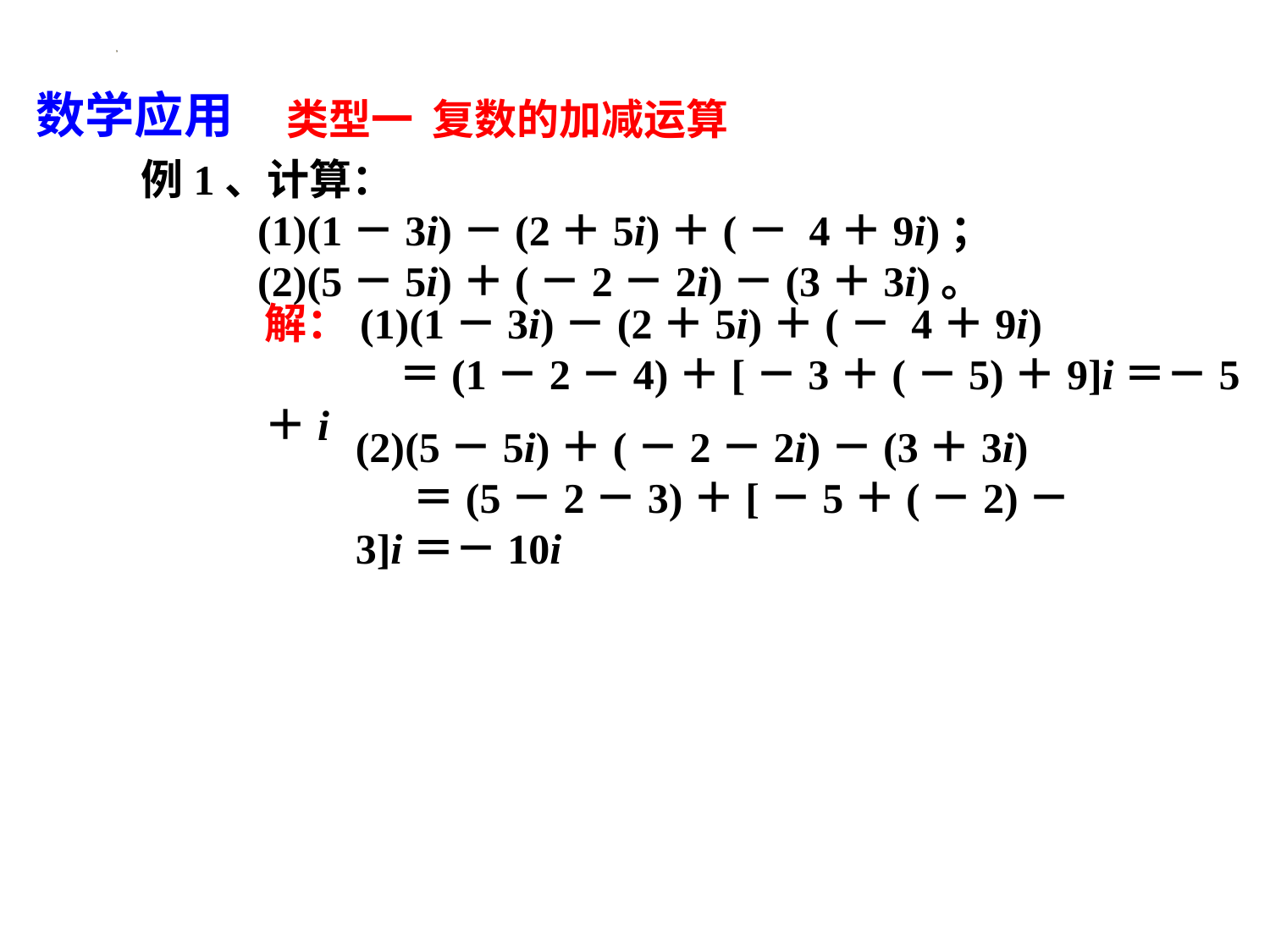

数学应用
类型一  复数的加减运算
例1、计算：
           (1)(1－3i)－(2＋5i)＋(－ 4＋9i)；
           (2)(5－5i)＋(－2－2i)－(3＋3i)。
解：(1)(1－3i)－(2＋5i)＋(－ 4＋9i)
             ＝(1－2－4)＋[－3＋(－5)＋9]i＝－5 ＋i
(2)(5－5i)＋(－2－2i)－(3＋3i)
     ＝(5－2－3)＋[－5＋(－2)－3]i＝－10i